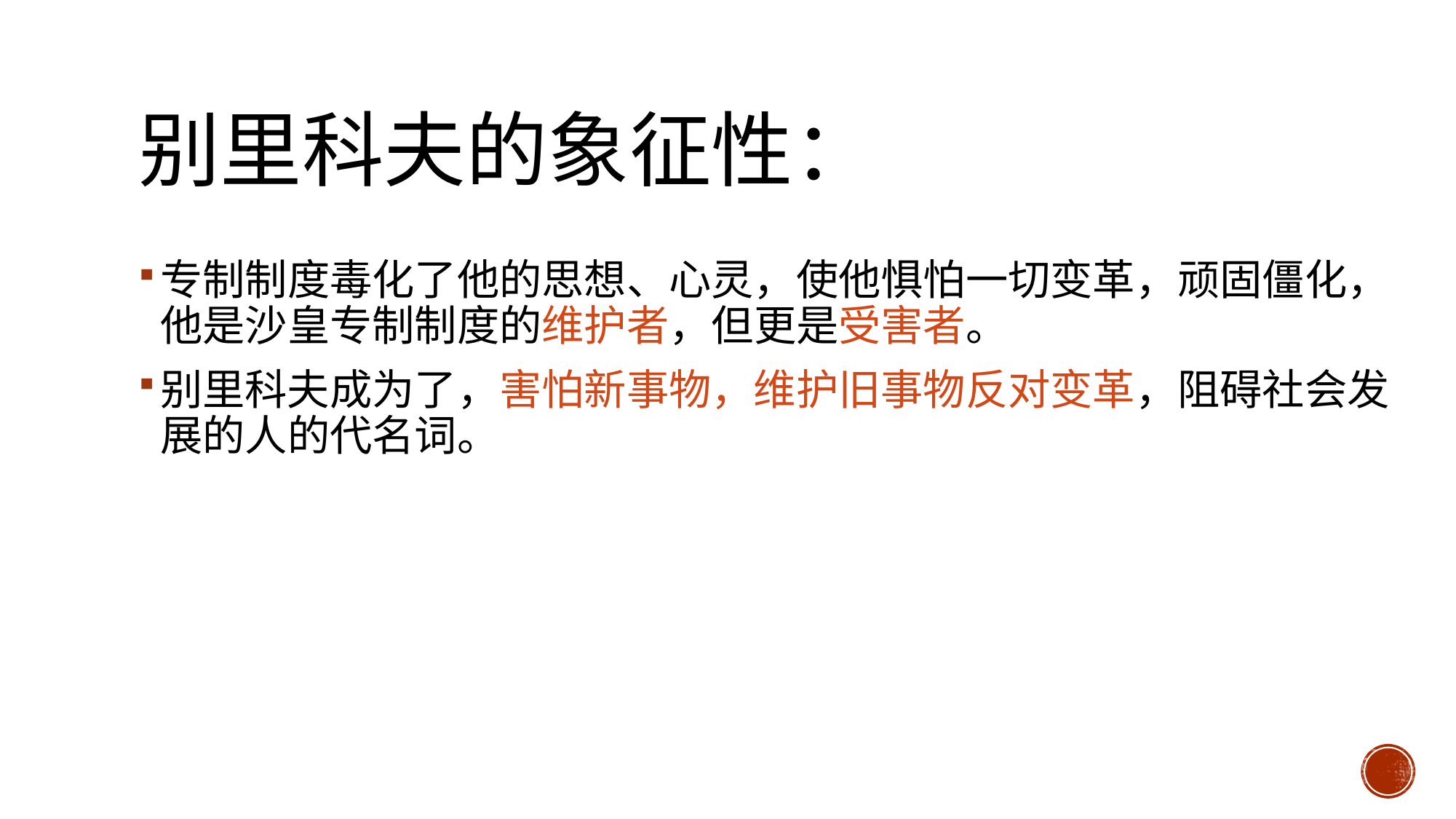

# 别里科夫的象征性：
专制制度毒化了他的思想、心灵，使他惧怕一切变革，顽固僵化，他是沙皇专制制度的维护者，但更是受害者。
别里科夫成为了，害怕新事物，维护旧事物反对变革，阻碍社会发展的人的代名词。